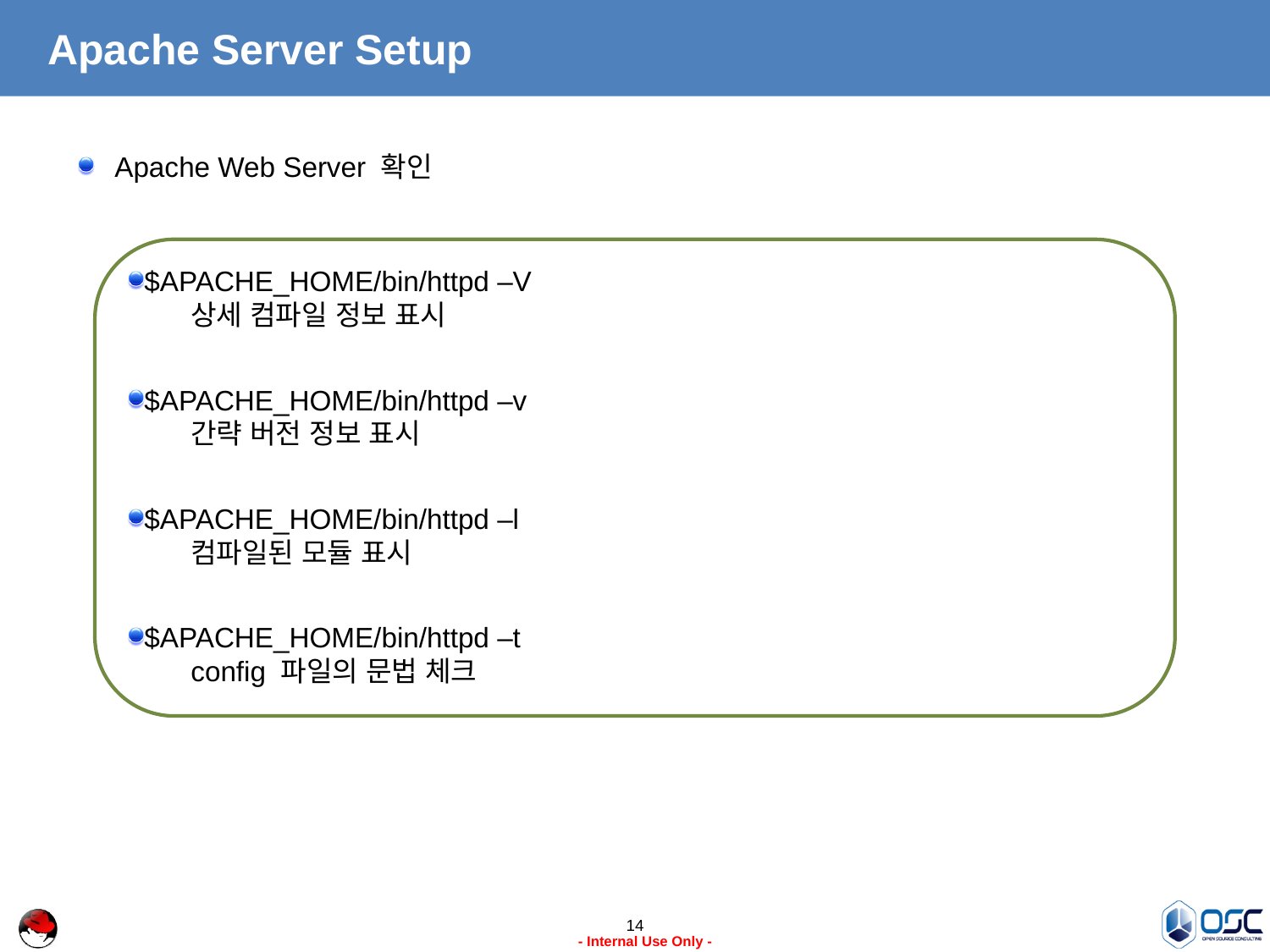

# Apache Server Setup
Apache Web Server 확인

$APACHE_HOME/bin/httpd –V
상세 컴파일 정보 표시

$APACHE_HOME/bin/httpd –v
간략 버전 정보 표시

$APACHE_HOME/bin/httpd –l
컴파일된 모듈 표시

$APACHE_HOME/bin/httpd –t
config 파일의 문법 체크